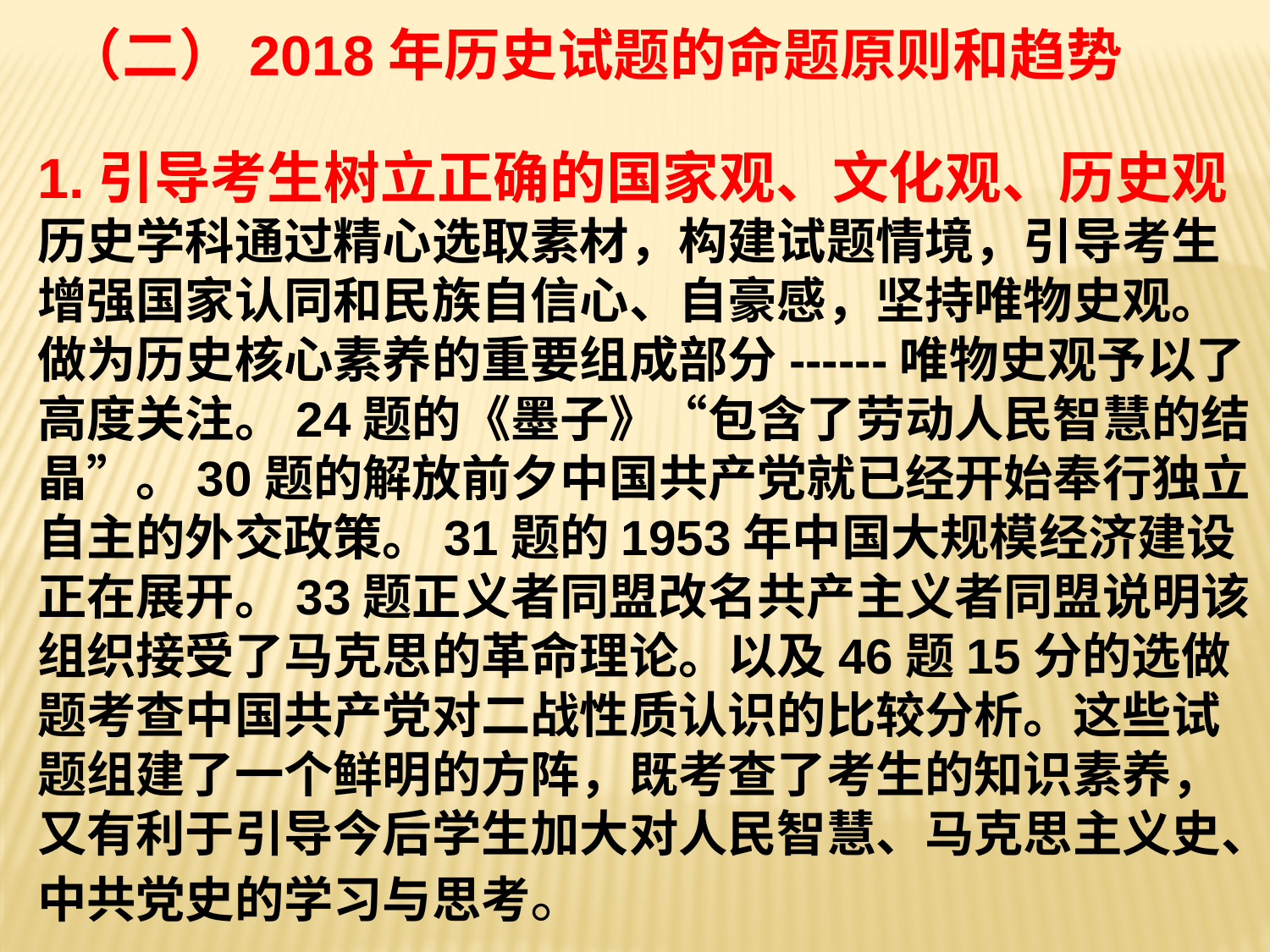

（二）2018年历史试题的命题原则和趋势
1.引导考生树立正确的国家观、文化观、历史观
历史学科通过精心选取素材，构建试题情境，引导考生增强国家认同和民族自信心、自豪感，坚持唯物史观。做为历史核心素养的重要组成部分------唯物史观予以了高度关注。24题的《墨子》“包含了劳动人民智慧的结晶”。30题的解放前夕中国共产党就已经开始奉行独立自主的外交政策。31题的1953年中国大规模经济建设正在展开。33题正义者同盟改名共产主义者同盟说明该组织接受了马克思的革命理论。以及46题15分的选做题考查中国共产党对二战性质认识的比较分析。这些试题组建了一个鲜明的方阵，既考查了考生的知识素养，又有利于引导今后学生加大对人民智慧、马克思主义史、中共党史的学习与思考。